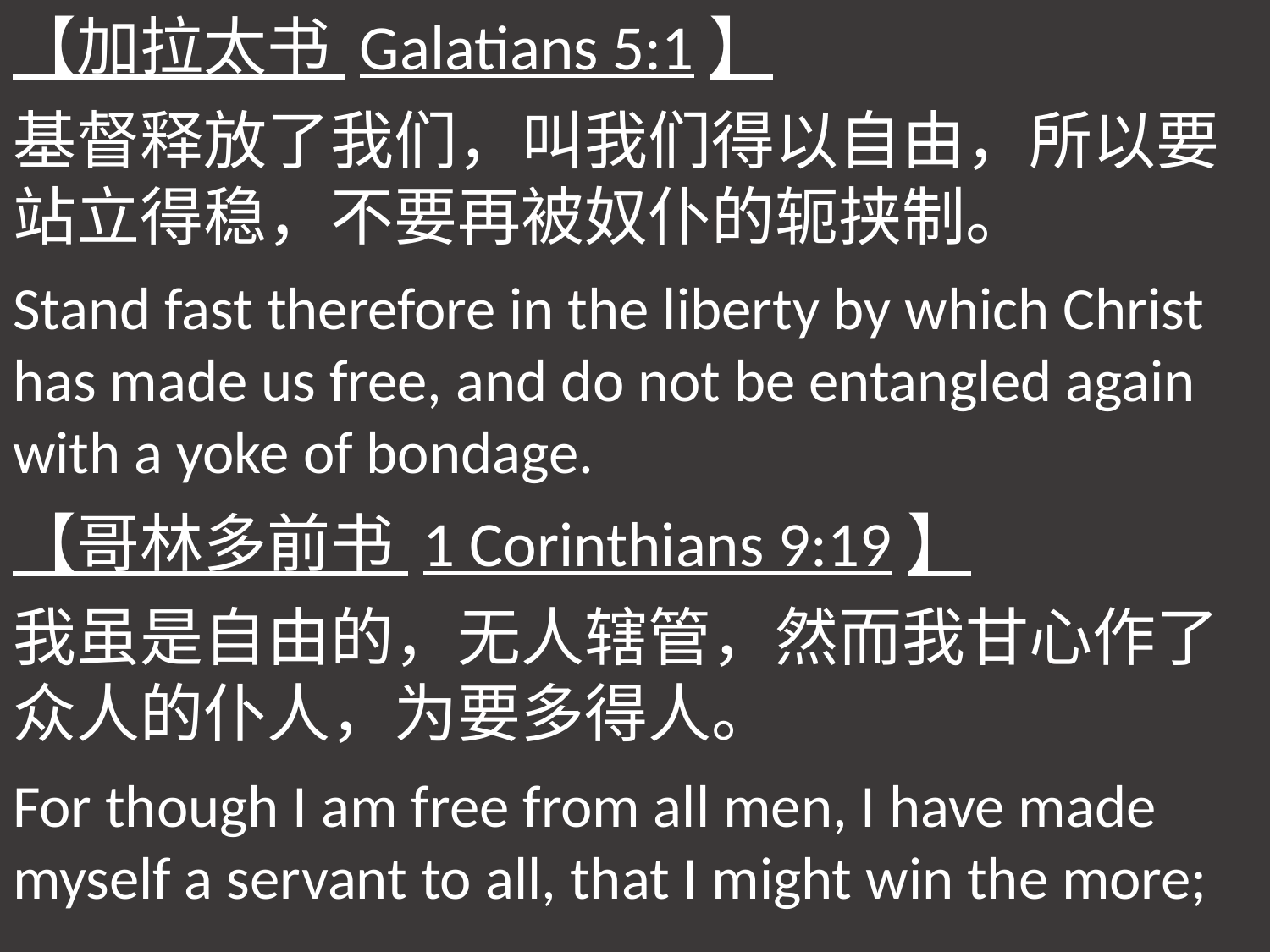

【加拉太书 Galatians 5:1】
基督释放了我们，叫我们得以自由，所以要站立得稳，不要再被奴仆的轭挟制。
Stand fast therefore in the liberty by which Christ has made us free, and do not be entangled again with a yoke of bondage.
【哥林多前书 1 Corinthians 9:19】
我虽是自由的，无人辖管，然而我甘心作了众人的仆人，为要多得人。
For though I am free from all men, I have made myself a servant to all, that I might win the more;